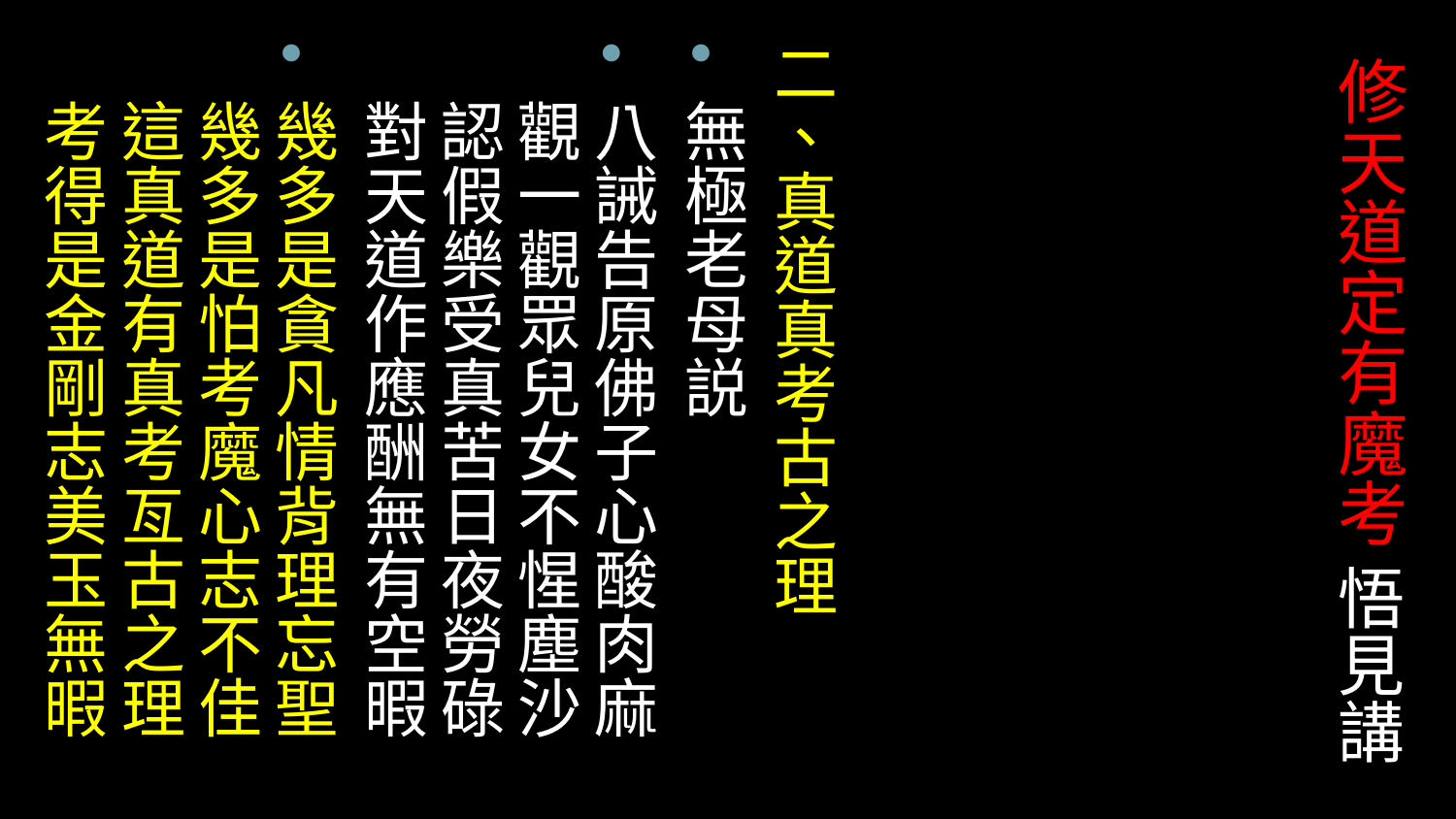

二、真道真考古之理
無極老母説
八誡告原佛子心酸肉麻
觀一觀眾兒女不惺塵沙
認假樂受真苦日夜勞碌
對天道作應酬無有空暇
幾多是貪凡情背理忘聖
幾多是怕考魔心志不佳
這真道有真考亙古之理
考得是金剛志美玉無暇
# 修天道定有魔考 悟見講